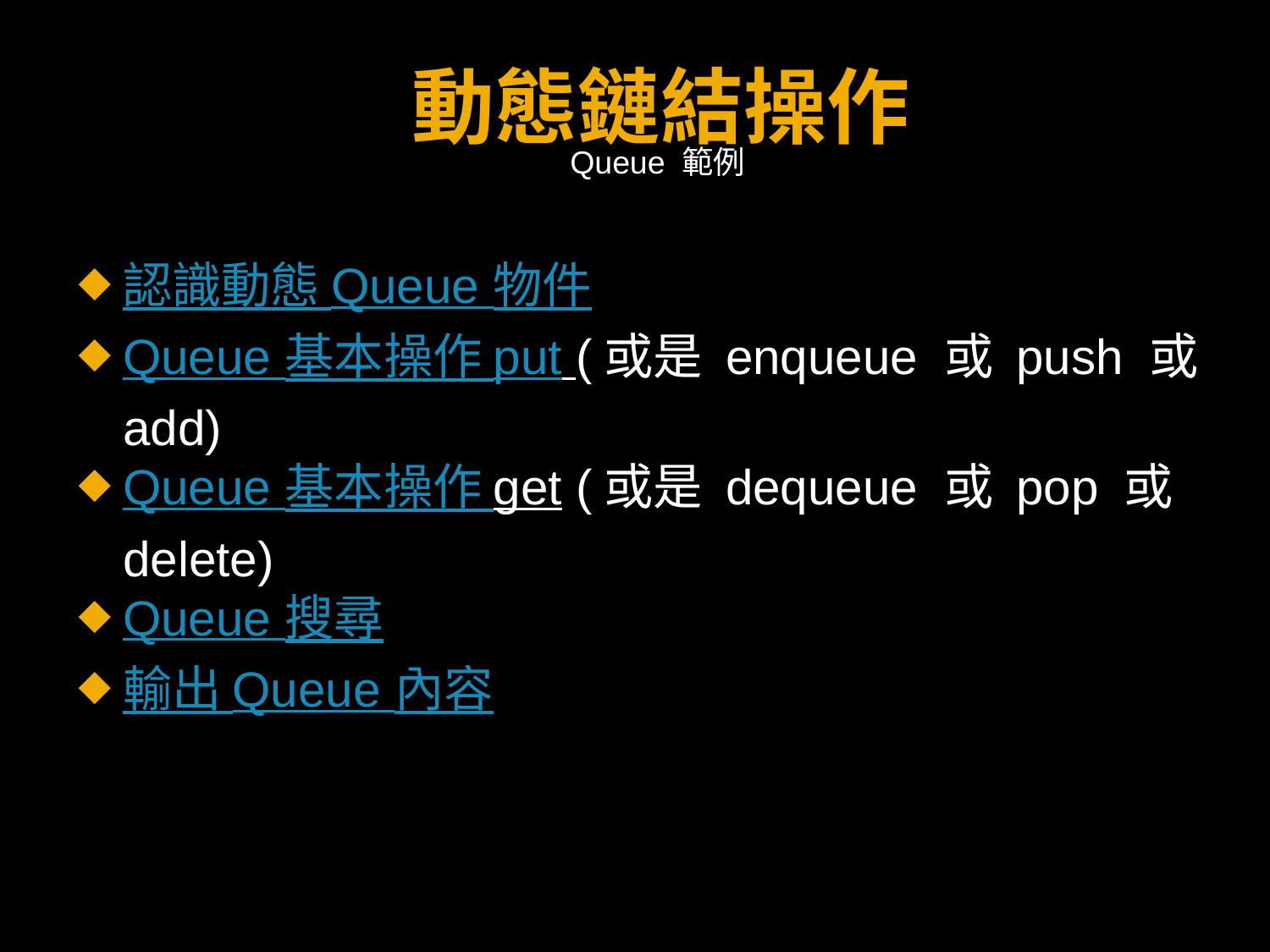

# 動態鏈結操作
Queue 範例
認識動態 Queue 物件
Queue 基本操作 put (或是 enqueue 或 push 或 add)
Queue 基本操作 get (或是 dequeue 或 pop 或 delete)
Queue 搜尋
輸出 Queue 內容
1